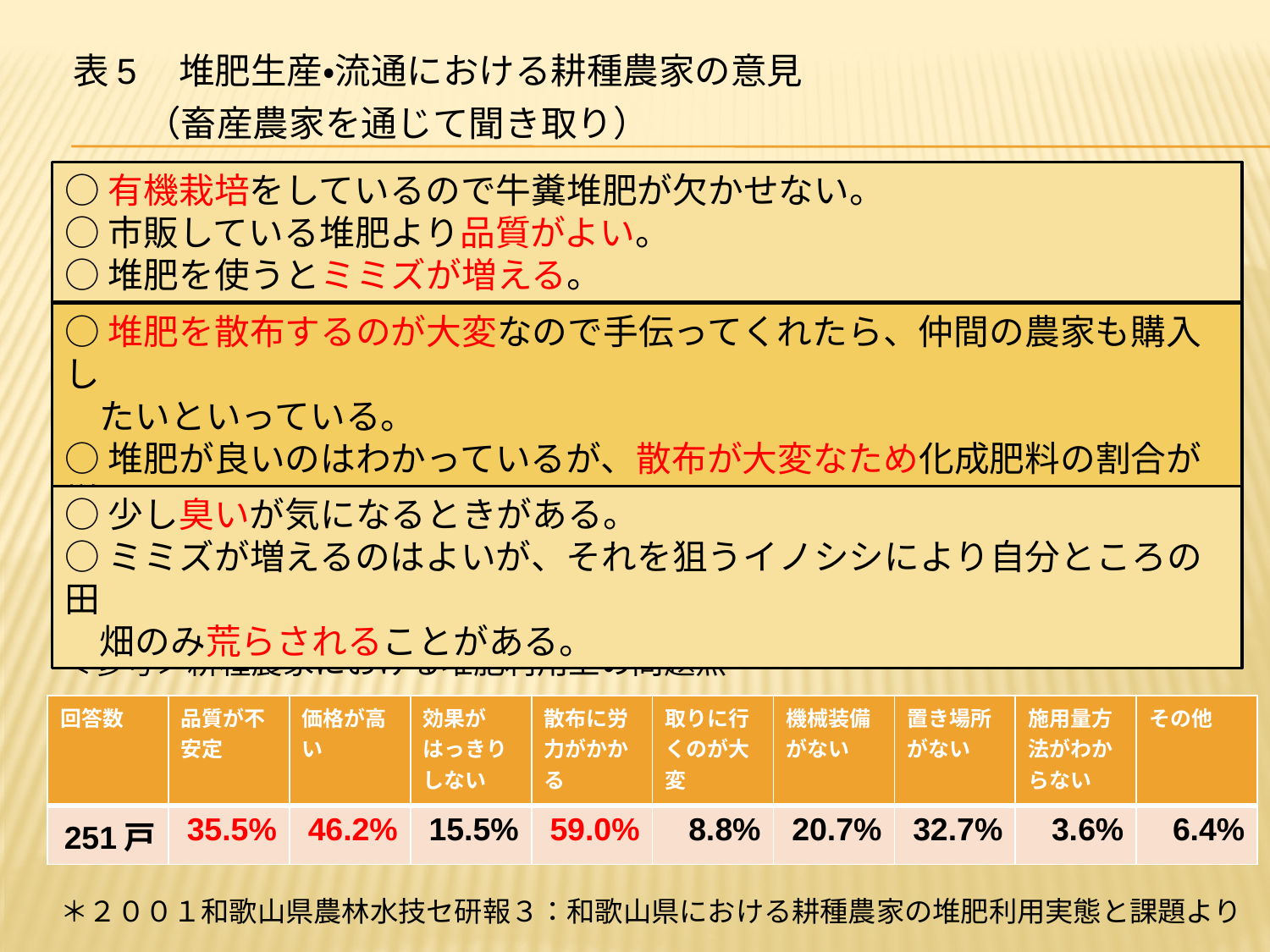

# 表5　堆肥生産・流通における耕種農家の意見 　　（畜産農家を通じて聞き取り）
○有機栽培をしているので牛糞堆肥が欠かせない。
○市販している堆肥より品質がよい。
○堆肥を使うとミミズが増える。
○堆肥を散布するのが大変なので手伝ってくれたら、仲間の農家も購入し
　たいといっている。
○堆肥が良いのはわかっているが、散布が大変なため化成肥料の割合が増
　えてしまう
○少し臭いが気になるときがある。
○ミミズが増えるのはよいが、それを狙うイノシシにより自分ところの田
　畑のみ荒らされることがある。
＜参考＞耕種農家における堆肥利用上の問題点
| 回答数 | 品質が不安定 | 価格が高い | 効果がはっきりしない | 散布に労力がかかる | 取りに行くのが大変 | 機械装備がない | 置き場所がない | 施用量方法がわからない | その他 |
| --- | --- | --- | --- | --- | --- | --- | --- | --- | --- |
| 251戸 | 35.5% | 46.2% | 15.5% | 59.0% | 8.8% | 20.7% | 32.7% | 3.6% | 6.4% |
＊２００１和歌山県農林水技セ研報３：和歌山県における耕種農家の堆肥利用実態と課題より